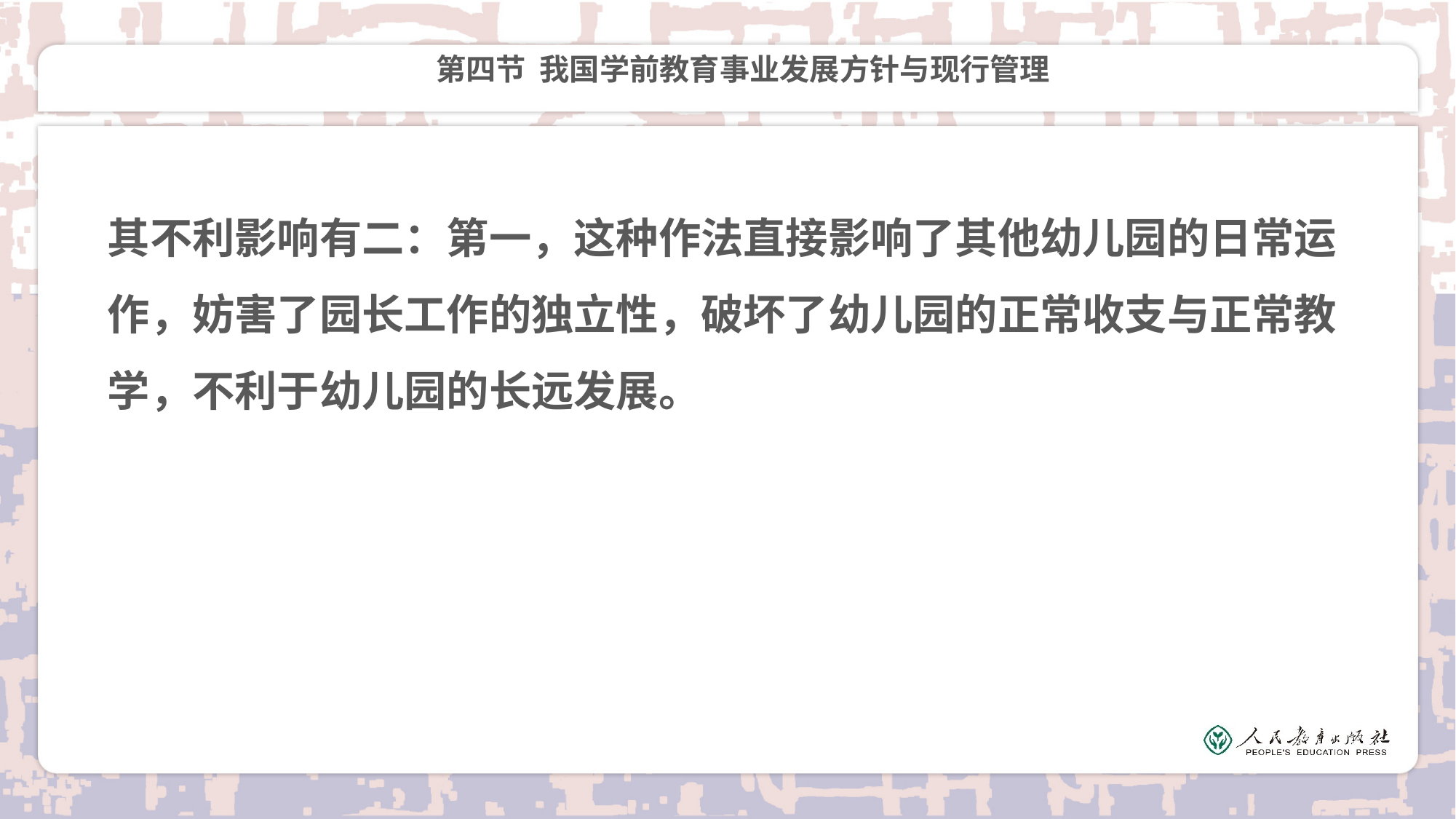

# 第四节  我国学前教育事业发展方针与现行管理
其不利影响有二：第一，这种作法直接影响了其他幼儿园的日常运作，妨害了园长工作的独立性，破坏了幼儿园的正常收支与正常教学，不利于幼儿园的长远发展。